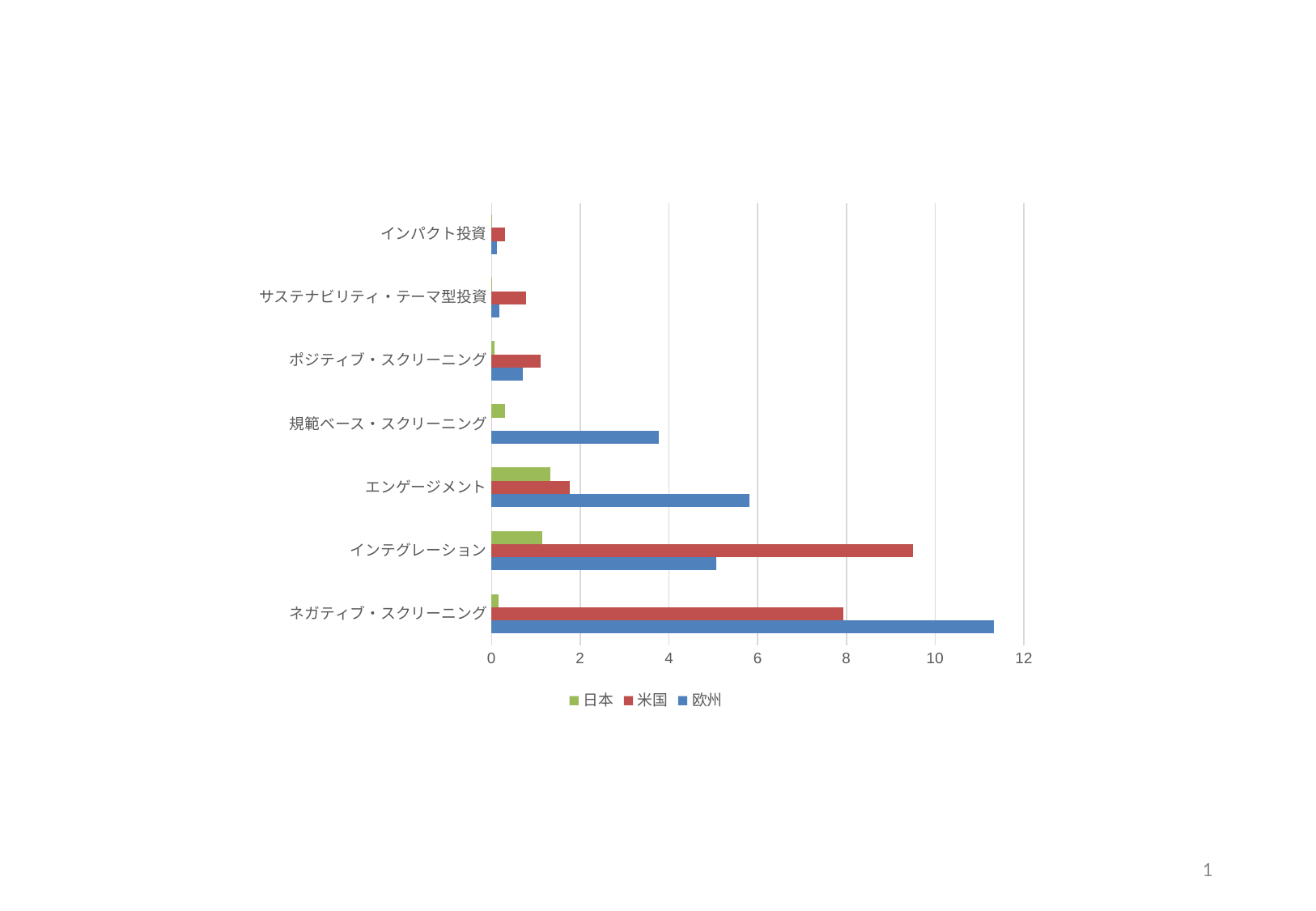

### Chart

| Category | 欧州 | 米国 | 日本 |
|---|---|---|---|
| ネガティブ・スクリーニング | 11.313851346 | 7.92121 | 0.1630737812911726 |
| インテグレーション | 5.068412322 | 9.502510000000001 | 1.1435331262939958 |
| エンゲージメント | 5.806715270000001 | 1.763 | 1.324624317711274 |
| 規範ベース・スクリーニング | 3.763095292 | 0.0 | 0.29742245435723697 |
| ポジティブ・スクリーニング | 0.700181642 | 1.10211 | 0.06046753246753246 |
| サステナビリティ・テーマ型投資 | 0.17792333600000002 | 0.78143 | 0.011213626952757388 |
| インパクト投資 | 0.12979653200000002 | 0.29488 | 0.007745059288537549 |
1